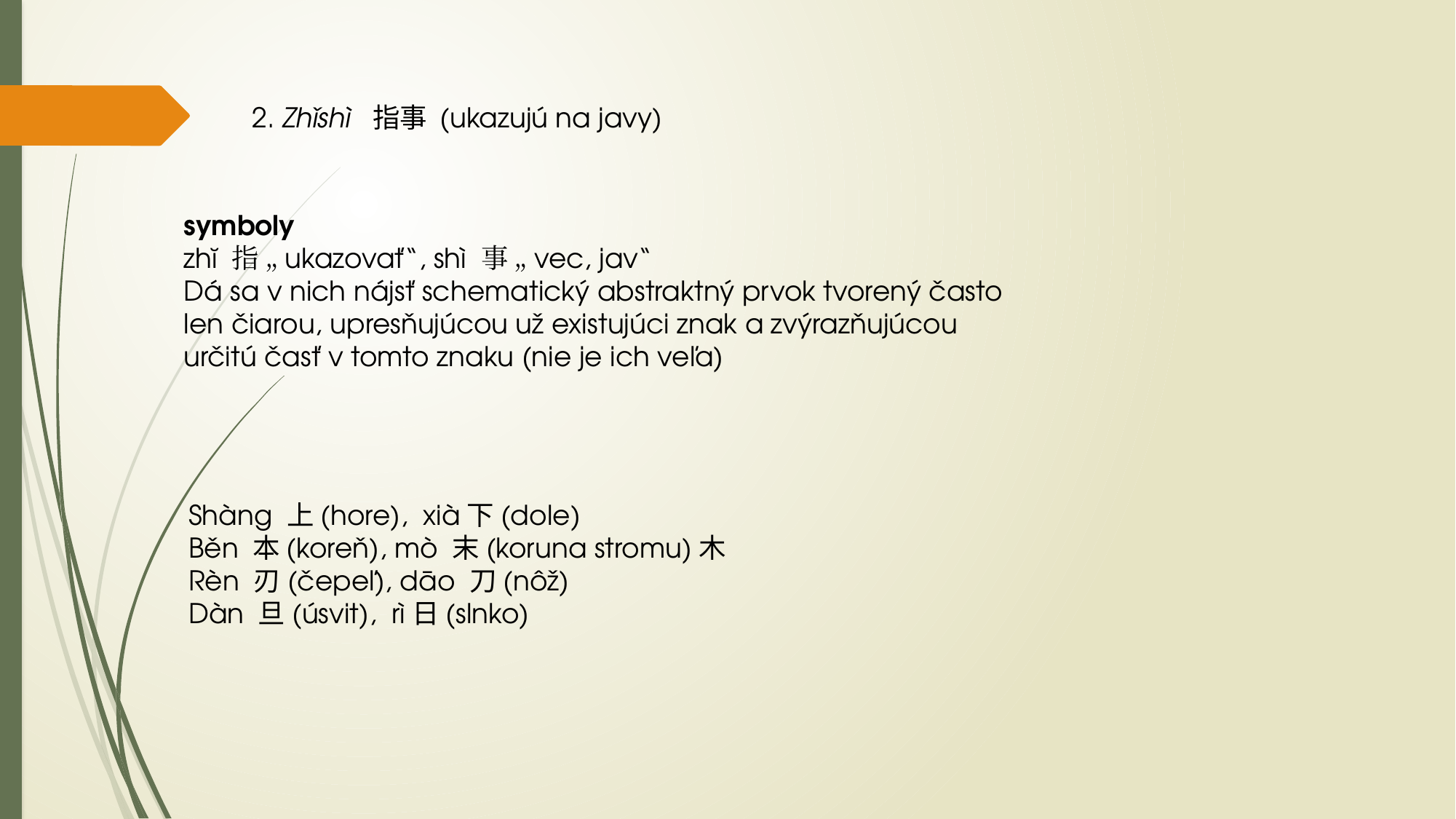

#
2. Zhǐshì  指事 (ukazujú na javy)
symboly
zhĭ 指 „ukazovať“, shì 事 „vec, jav“
Dá sa v nich nájsť schematický abstraktný prvok tvorený často len čiarou, upresňujúcou už existujúci znak a zvýrazňujúcou určitú časť v tomto znaku (nie je ich veľa)

Shàng 上(hore),  xià下(dole)
Běn 本(koreň), mò 末(koruna stromu)木
Rèn 刃(čepeľ), dāo 刀(nôž)
Dàn 旦(úsvit),  rì日(slnko)